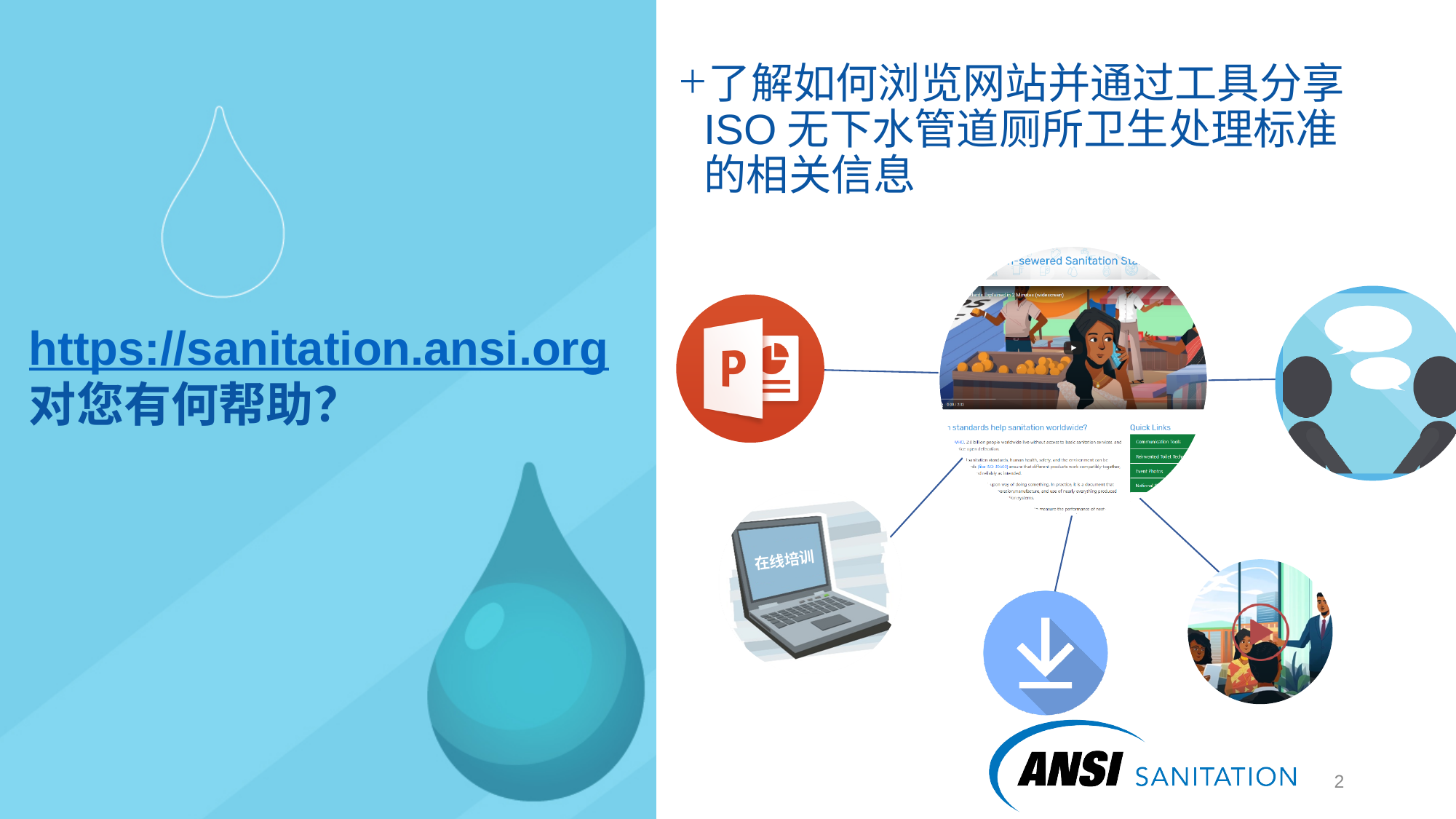

了解如何浏览网站并通过工具分享ISO无下水管道厕所卫生处理标准的相关信息

# https://sanitation.ansi.org 对您有何帮助？
在线培训
2